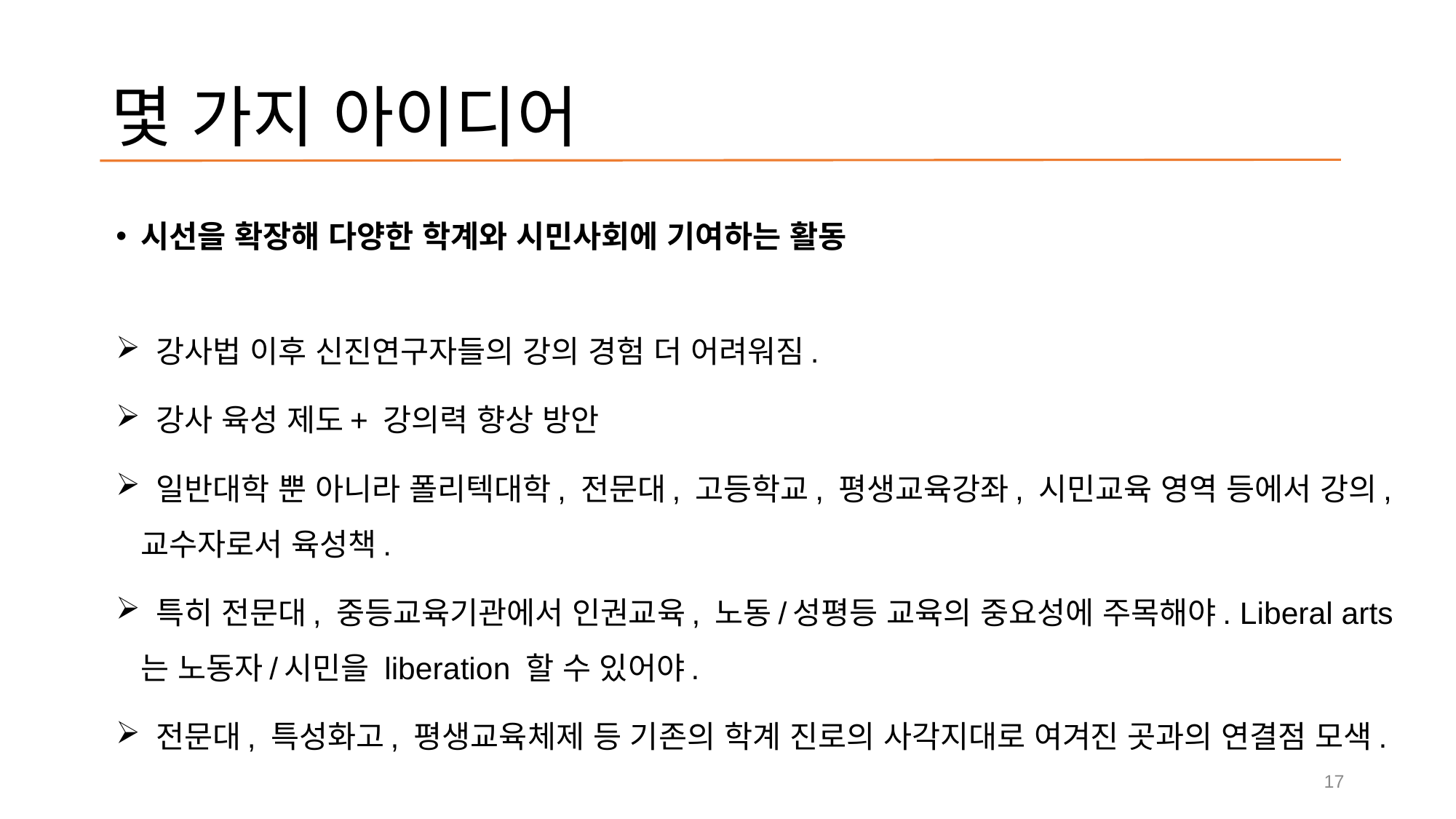

# 몇 가지 아이디어

시선을 확장해 다양한 학계와 시민사회에 기여하는 활동

 강사법 이후 신진연구자들의 강의 경험 더 어려워짐.
 강사 육성 제도+ 강의력 향상 방안
 일반대학 뿐 아니라 폴리텍대학, 전문대, 고등학교, 평생교육강좌, 시민교육 영역 등에서 강의, 교수자로서 육성책.
 특히 전문대, 중등교육기관에서 인권교육, 노동/성평등 교육의 중요성에 주목해야. Liberal arts는 노동자/시민을 liberation 할 수 있어야.
 전문대, 특성화고, 평생교육체제 등 기존의 학계 진로의 사각지대로 여겨진 곳과의 연결점 모색.

17